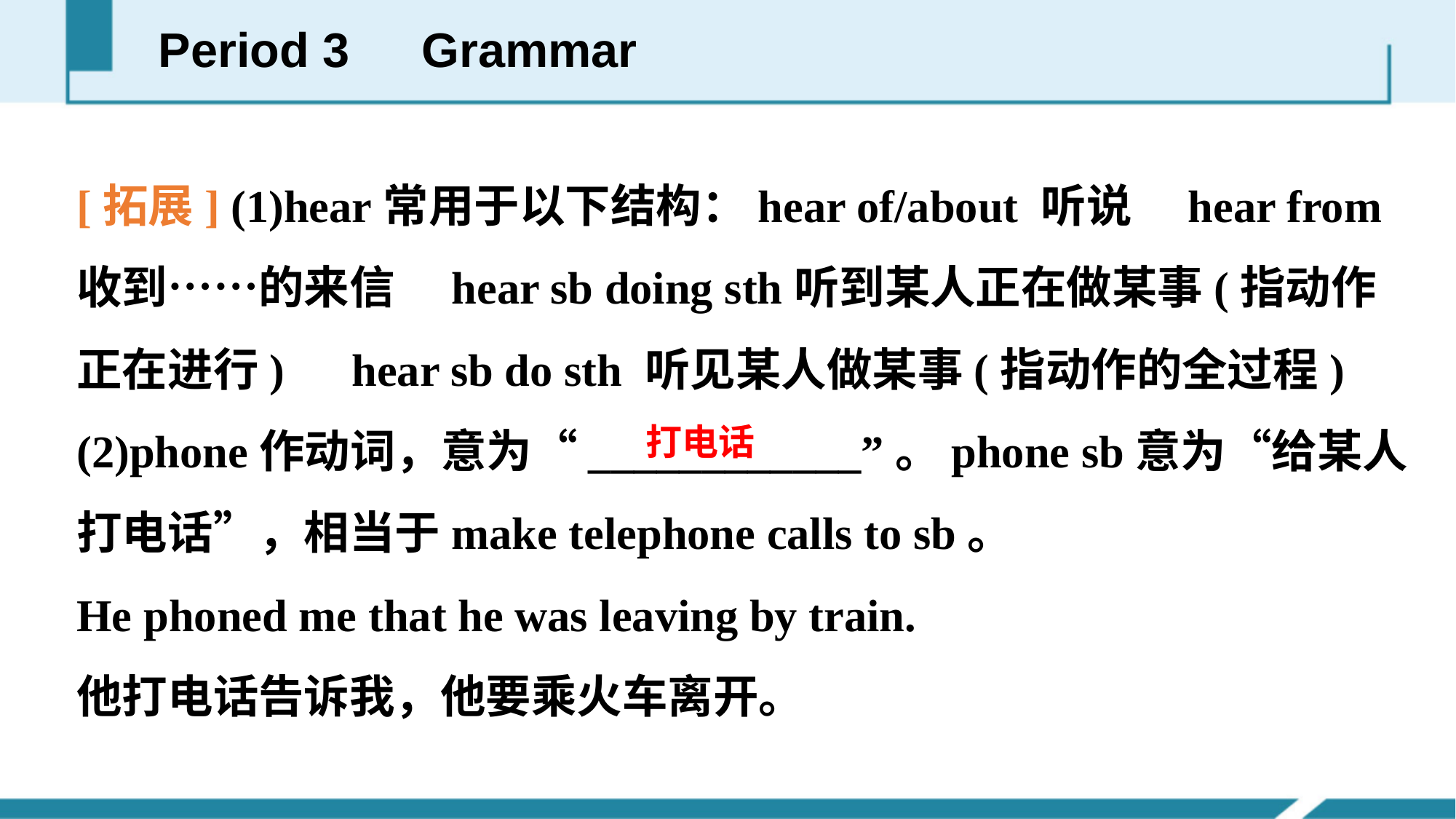

Period 3　Grammar
[拓展] (1)hear常用于以下结构：hear of/about 听说　hear from收到……的来信　hear sb doing sth听到某人正在做某事(指动作正在进行)　hear sb do sth 听见某人做某事(指动作的全过程)
(2)phone作动词，意为“____________”。phone sb意为“给某人打电话”，相当于make telephone calls to sb。
He phoned me that he was leaving by train.
他打电话告诉我，他要乘火车离开。
打电话